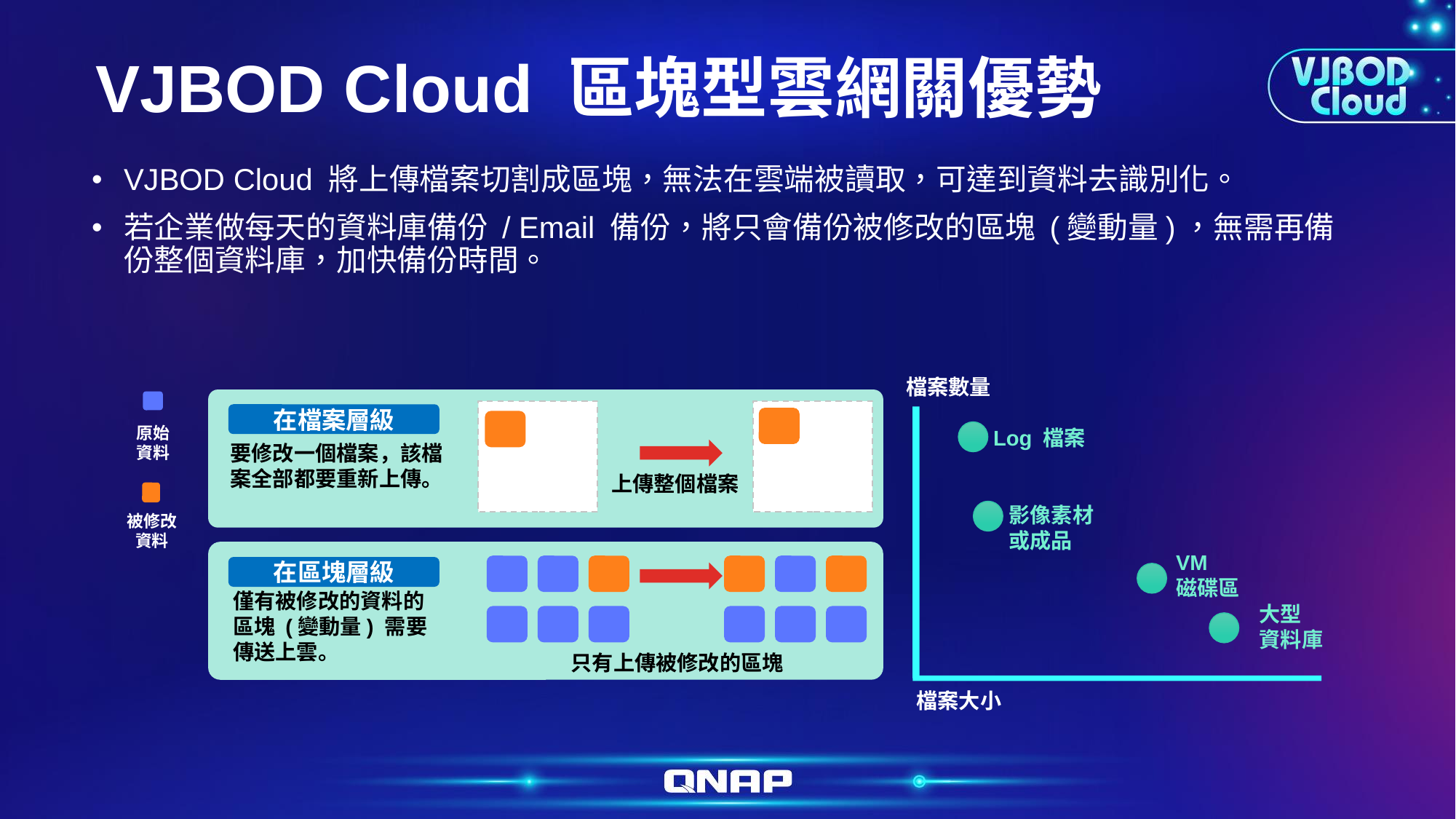

# VJBOD Cloud 區塊型雲網關優勢
VJBOD Cloud 將上傳檔案切割成區塊，無法在雲端被讀取，可達到資料去識別化。
若企業做每天的資料庫備份 / Email 備份，將只會備份被修改的區塊 (變動量)，無需再備份整個資料庫，加快備份時間。
檔案數量

在檔案層級

原始資料
Log 檔案

要修改一個檔案，該檔案全部都要重新上傳。

上傳整個檔案

影像素材
或成品

被修改資料

VM
磁碟區

在區塊層級

僅有被修改的資料的區塊 (變動量) 需要傳送上雲。
大型
資料庫

只有上傳被修改的區塊
檔案大小